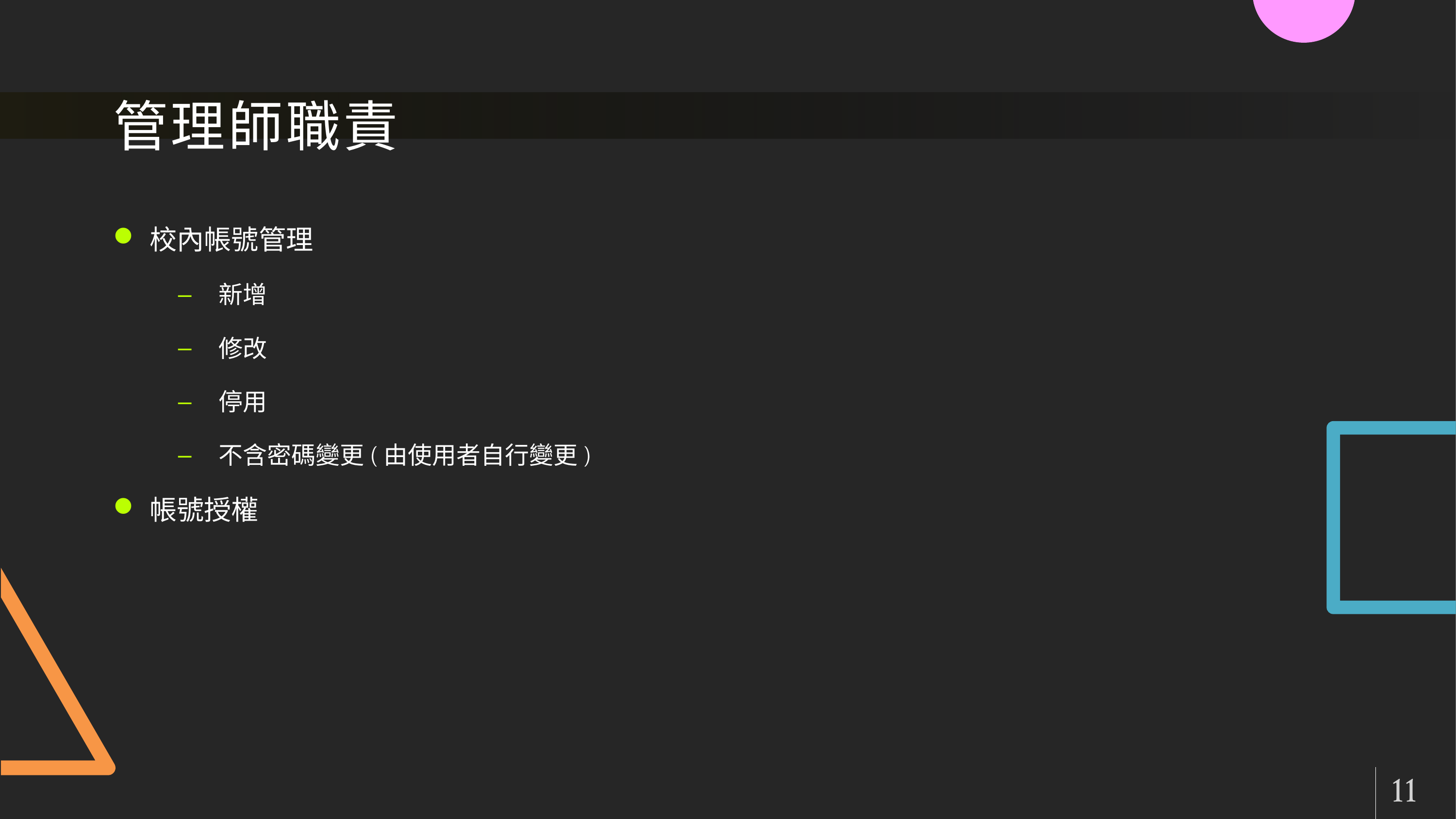

# 管理師職責
校內帳號管理
新增
修改
停用
不含密碼變更(由使用者自行變更)
帳號授權

11